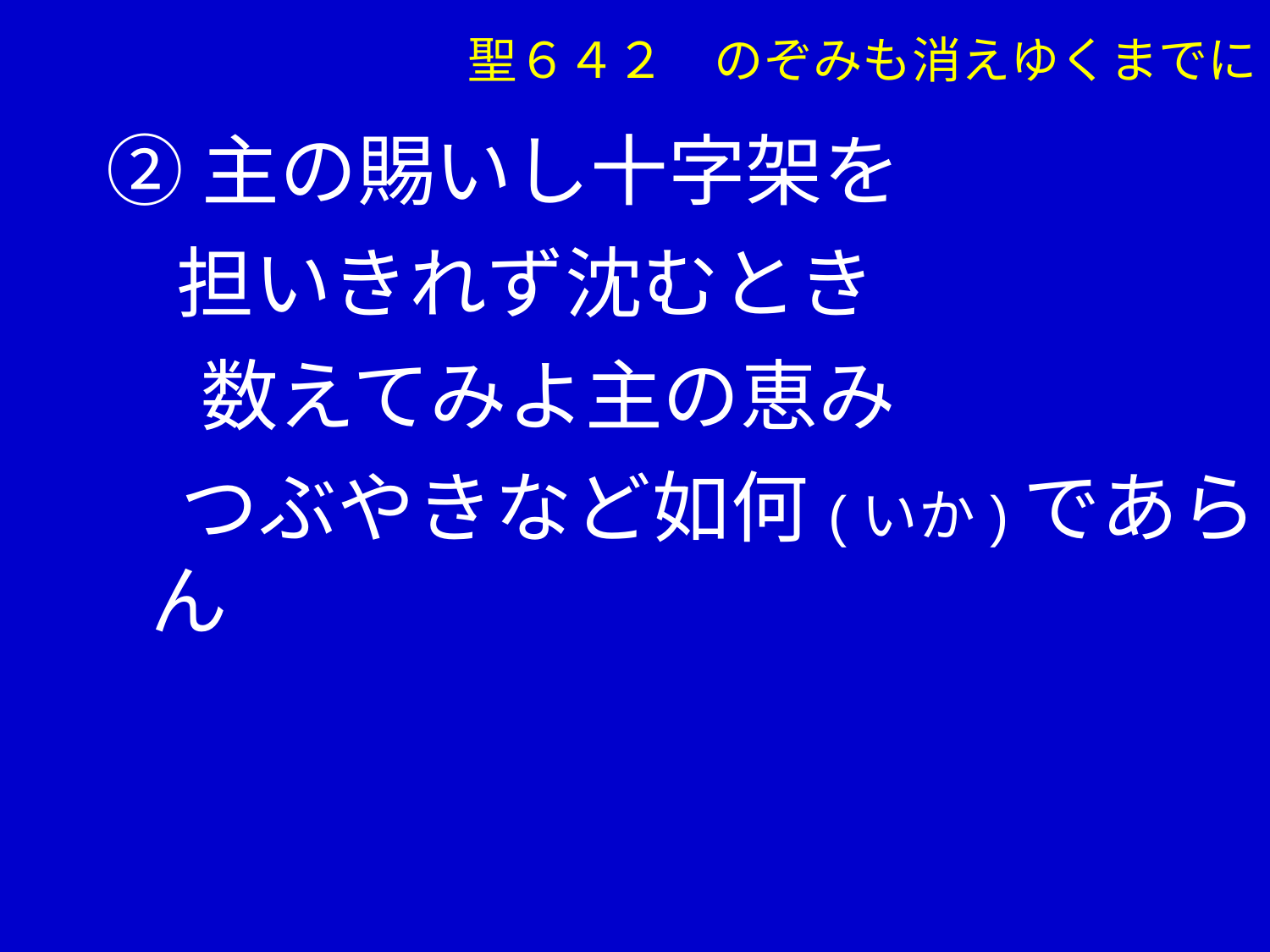

聖６４２　のぞみも消えゆくまでに
②主の賜いし十字架を
   担いきれず沈むとき
　 数えてみよ主の恵み
   つぶやきなど如何(いか)であらん